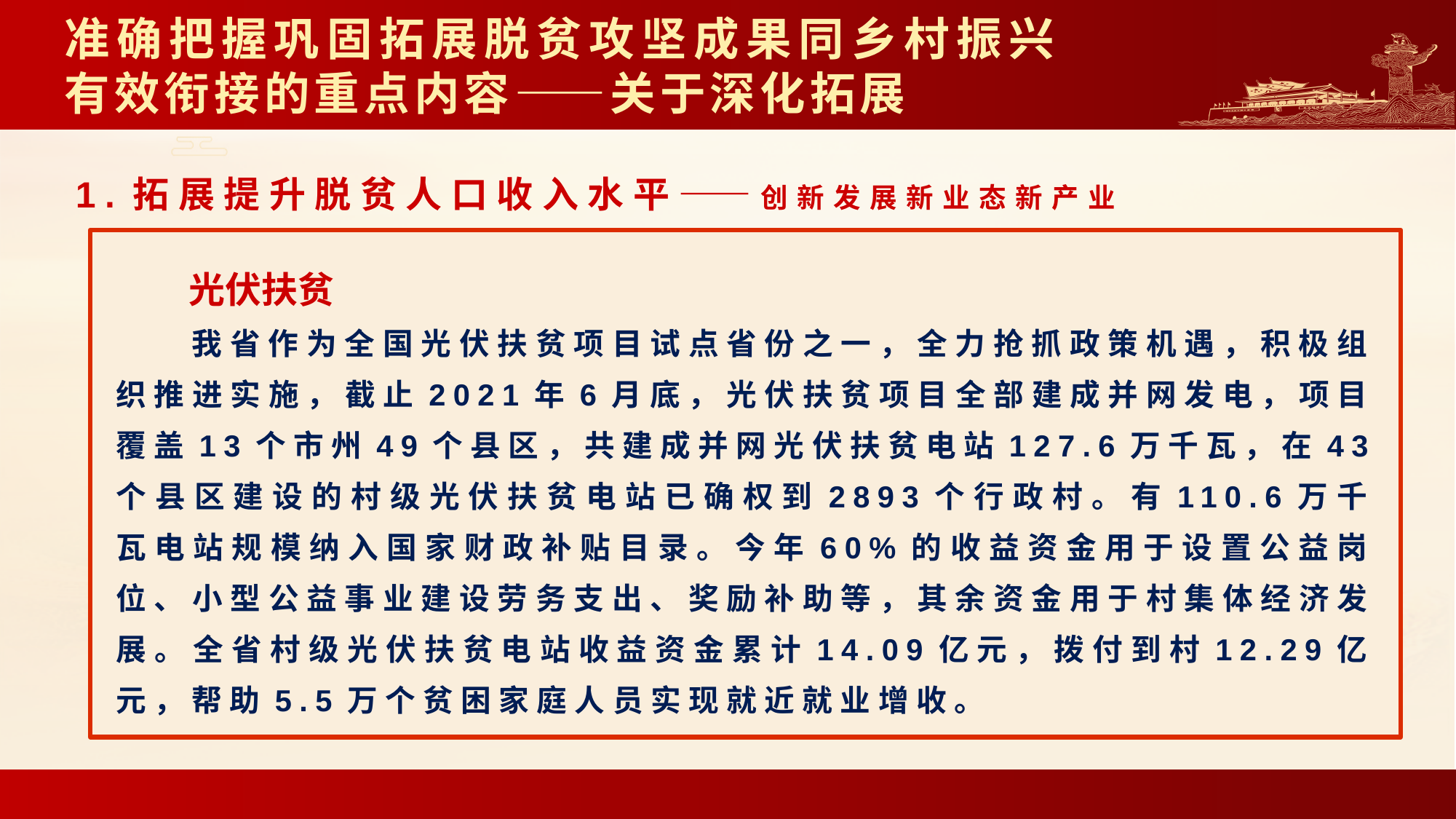

# 准确把握巩固拓展脱贫攻坚成果同乡村振兴有效衔接的重点内容——关于深化拓展
1.拓展提升脱贫人口收入水平——创新发展新业态新产业
光伏扶贫
我省作为全国光伏扶贫项目试点省份之一，全力抢抓政策机遇，积极组织推进实施，截止2021年6月底，光伏扶贫项目全部建成并网发电，项目覆盖13个市州49个县区，共建成并网光伏扶贫电站127.6万千瓦，在43个县区建设的村级光伏扶贫电站已确权到2893个行政村。有110.6万千瓦电站规模纳入国家财政补贴目录。今年60%的收益资金用于设置公益岗位、小型公益事业建设劳务支出、奖励补助等，其余资金用于村集体经济发展。全省村级光伏扶贫电站收益资金累计14.09亿元，拨付到村12.29亿元，帮助5.5万个贫困家庭人员实现就近就业增收。